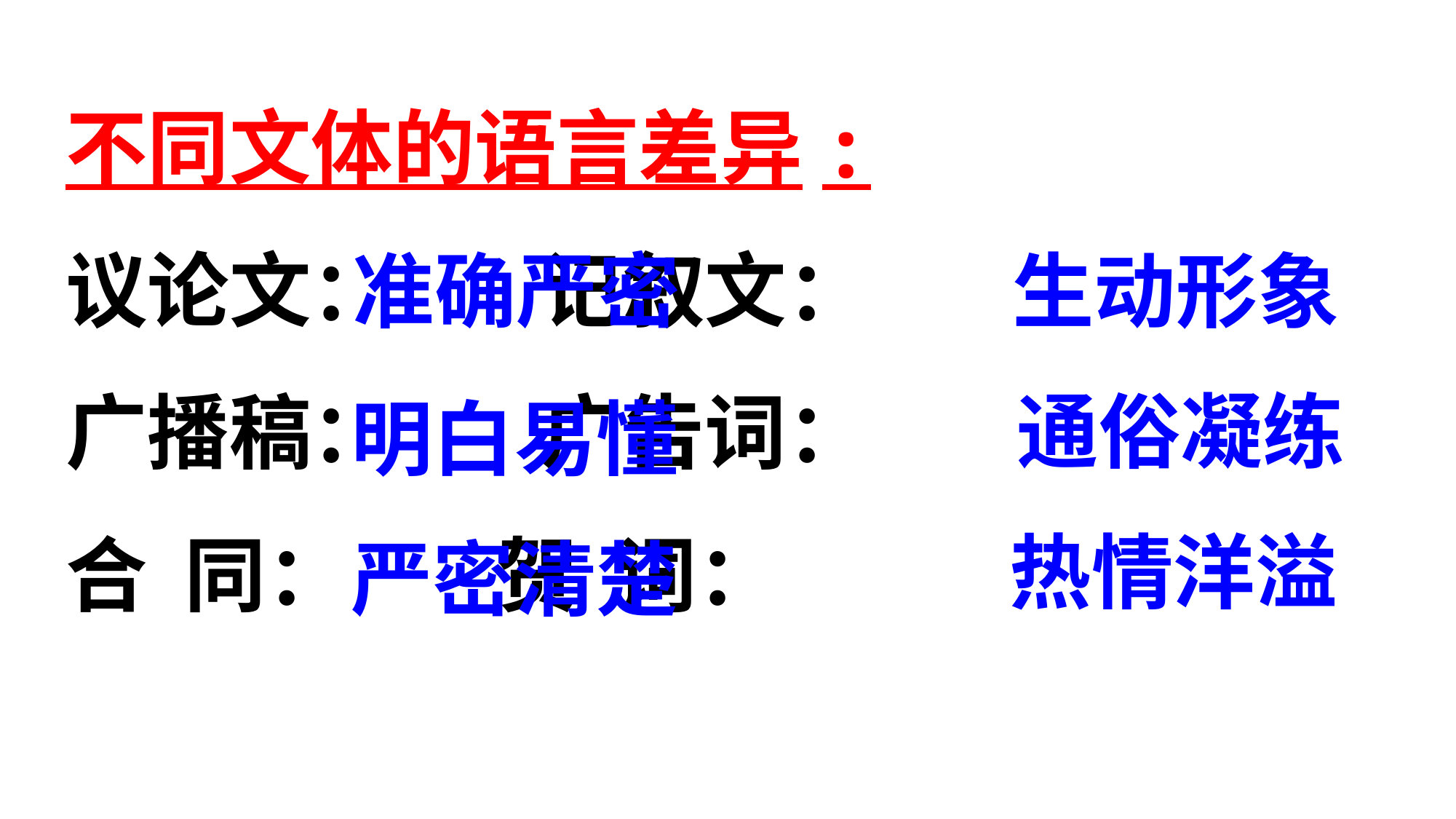

不同文体的语言差异:
议论文：        记叙文：
广播稿：        广告词：
合  同：        贺  词：
准确严密
生动形象
通俗凝练
明白易懂
热情洋溢
严密清楚